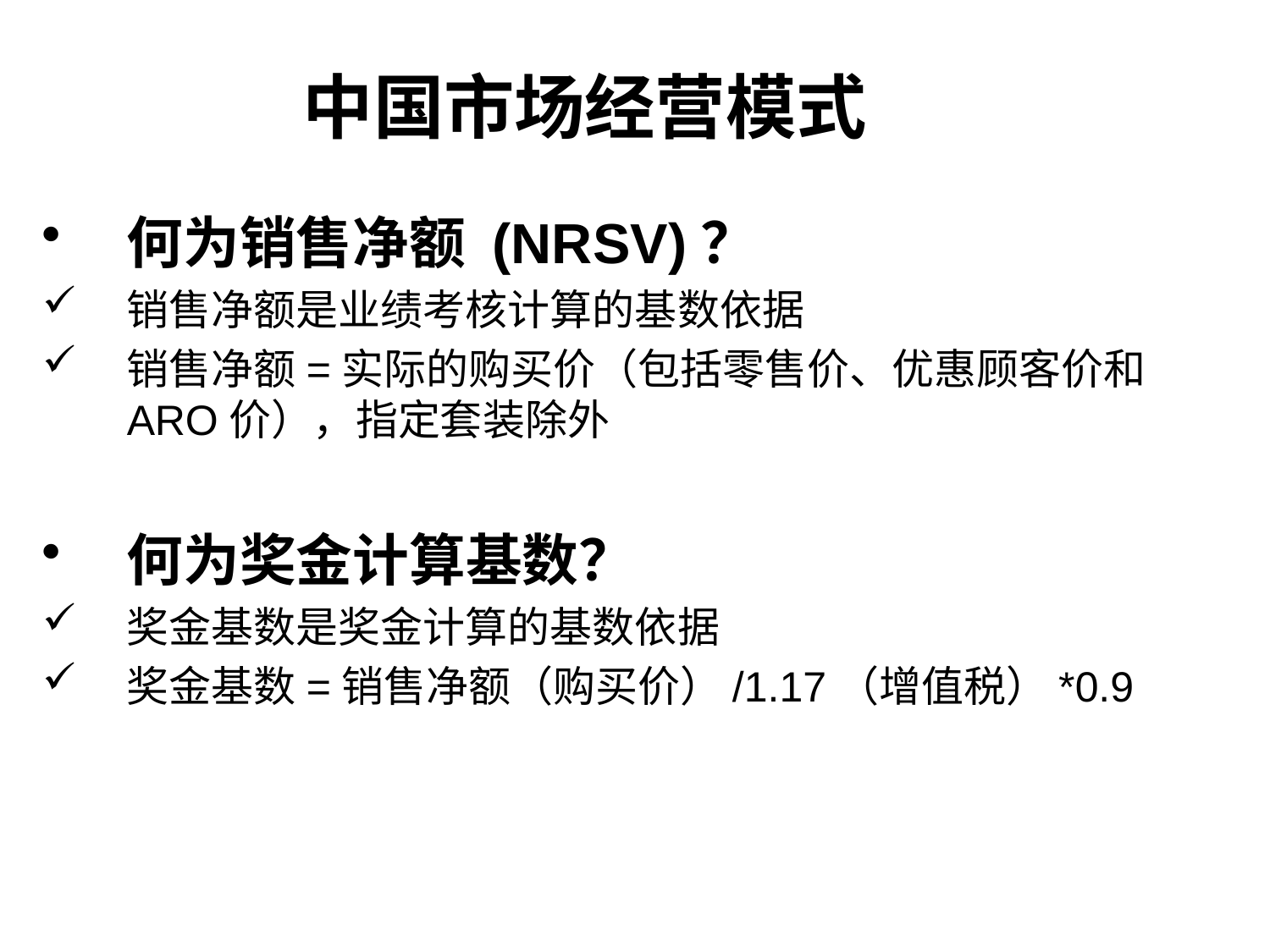

中国市场经营模式

何为销售净额 (NRSV)？
销售净额是业绩考核计算的基数依据
销售净额=实际的购买价（包括零售价、优惠顾客价和ARO价），指定套装除外

何为奖金计算基数？
奖金基数是奖金计算的基数依据
奖金基数=销售净额（购买价）/1.17（增值税）*0.9